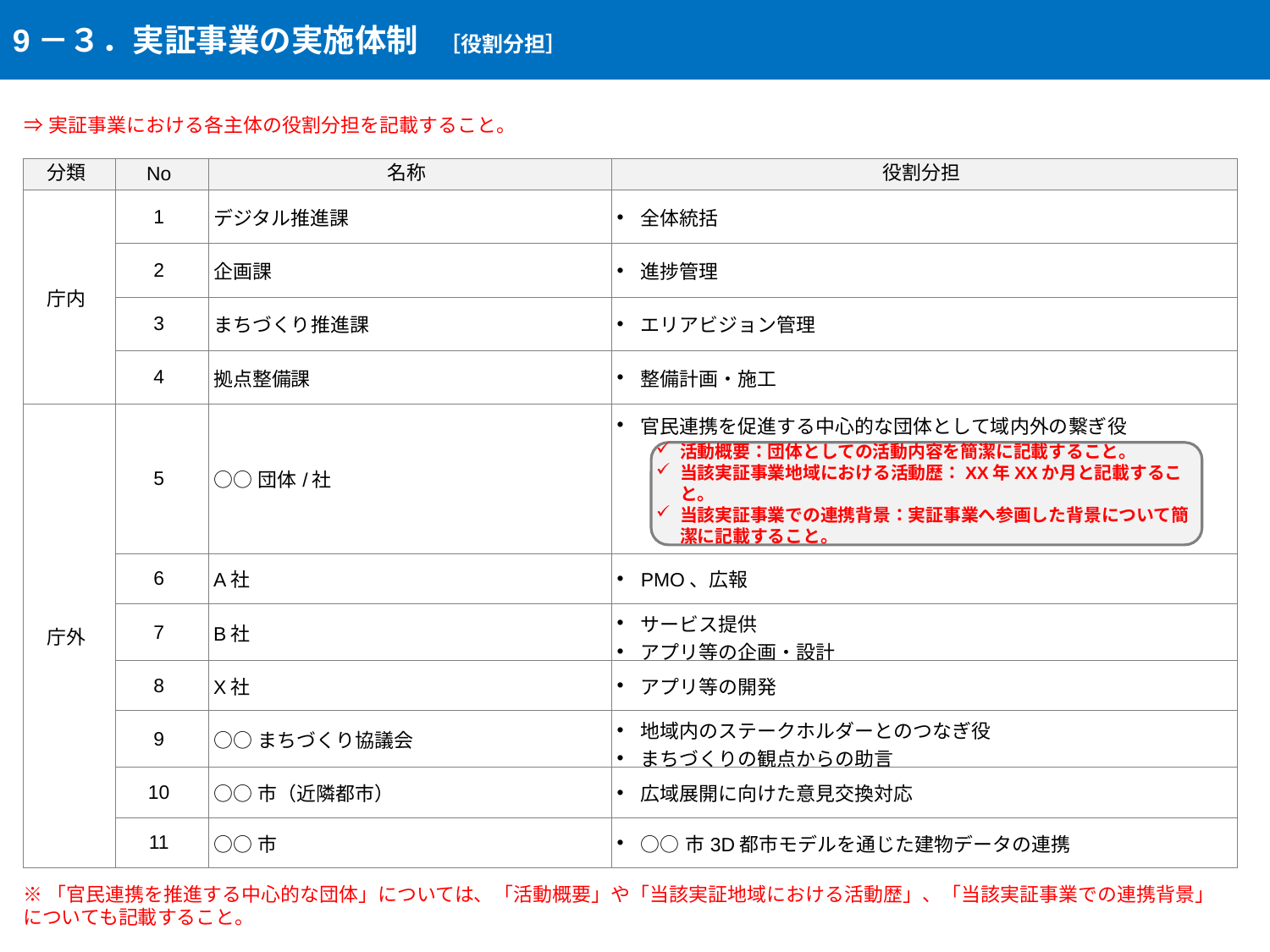

9－３．実証事業の実施体制　［役割分担］
⇒実証事業における各主体の役割分担を記載すること。
| 分類 | No | 名称 | 役割分担 |
| --- | --- | --- | --- |
| 庁内 | 1 | デジタル推進課 | 全体統括 |
|  | 2 | 企画課 | 進捗管理 |
|  | 3 | まちづくり推進課 | エリアビジョン管理 |
|  | 4 | 拠点整備課 | 整備計画・施工 |
| 庁外 | 5 | ○○団体/社 | 官民連携を促進する中心的な団体として域内外の繋ぎ役 |
|  | 6 | A社 | PMO、広報 |
|  | 7 | B社 | サービス提供 アプリ等の企画・設計 |
|  | 8 | X社 | アプリ等の開発 |
|  | 9 | ○○まちづくり協議会 | 地域内のステークホルダーとのつなぎ役 まちづくりの観点からの助言 |
|  | 10 | ○○市（近隣都市） | 広域展開に向けた意見交換対応 |
|  | 11 | ○○市 | ○○市3D都市モデルを通じた建物データの連携 |
活動概要：団体としての活動内容を簡潔に記載すること。
当該実証事業地域における活動歴：XX年XXか月と記載すること。
当該実証事業での連携背景：実証事業へ参画した背景について簡潔に記載すること。
※「官民連携を推進する中心的な団体」については、「活動概要」や「当該実証地域における活動歴」、「当該実証事業での連携背景」についても記載すること。